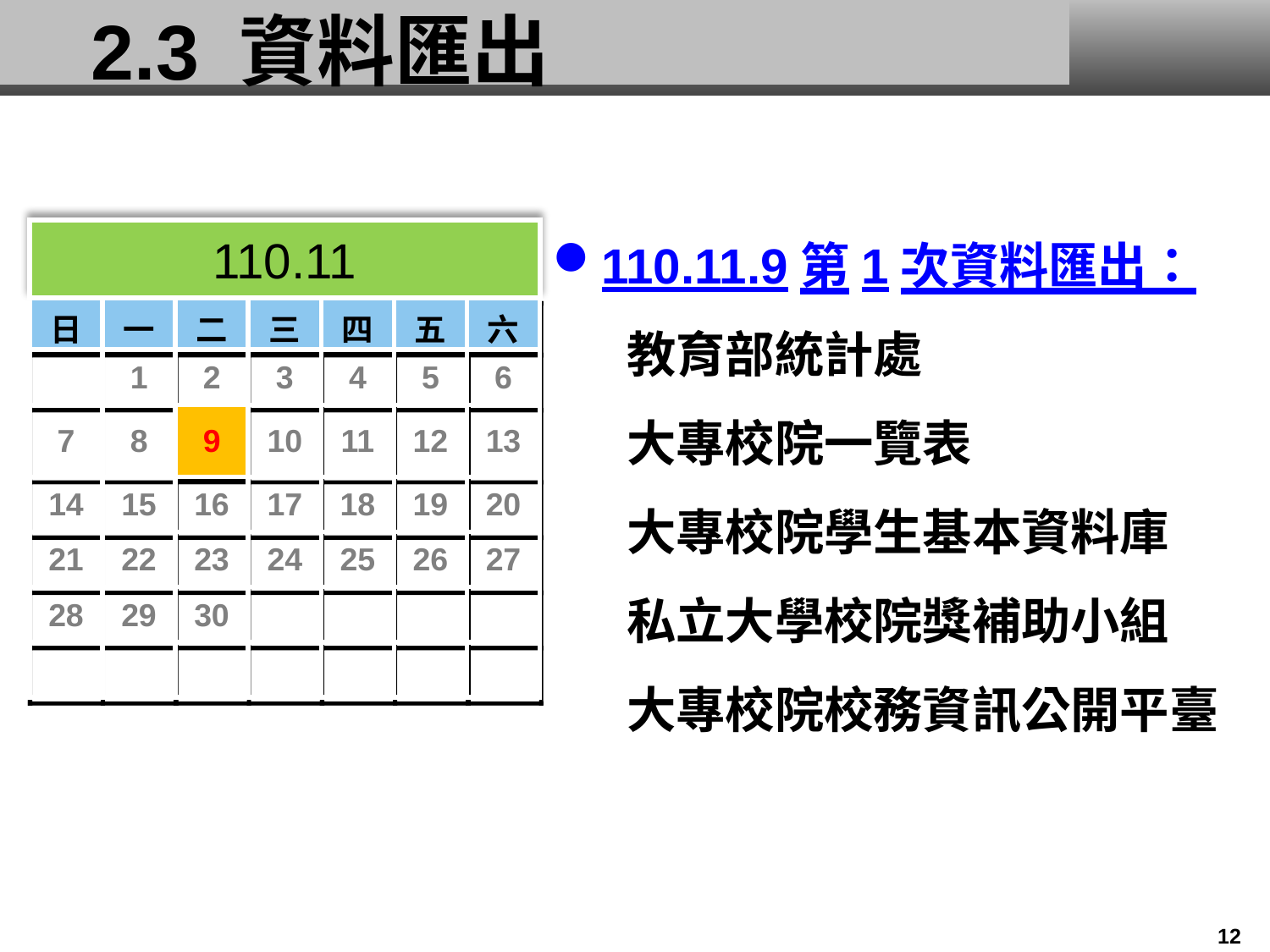

# 2.3 資料匯出
110.11.9第1次資料匯出：
	教育部統計處
	大專校院一覽表
	大專校院學生基本資料庫
	私立大學校院獎補助小組
	大專校院校務資訊公開平臺
110.11
| 日 | 一 | 二 | 三 | 四 | 五 | 六 |
| --- | --- | --- | --- | --- | --- | --- |
|  | 1 | 2 | 3 | 4 | 5 | 6 |
| 7 | 8 | 9 | 10 | 11 | 12 | 13 |
| 14 | 15 | 16 | 17 | 18 | 19 | 20 |
| 21 | 22 | 23 | 24 | 25 | 26 | 27 |
| 28 | 29 | 30 |  |  |  |  |
|  |  |  |  |  |  |  |